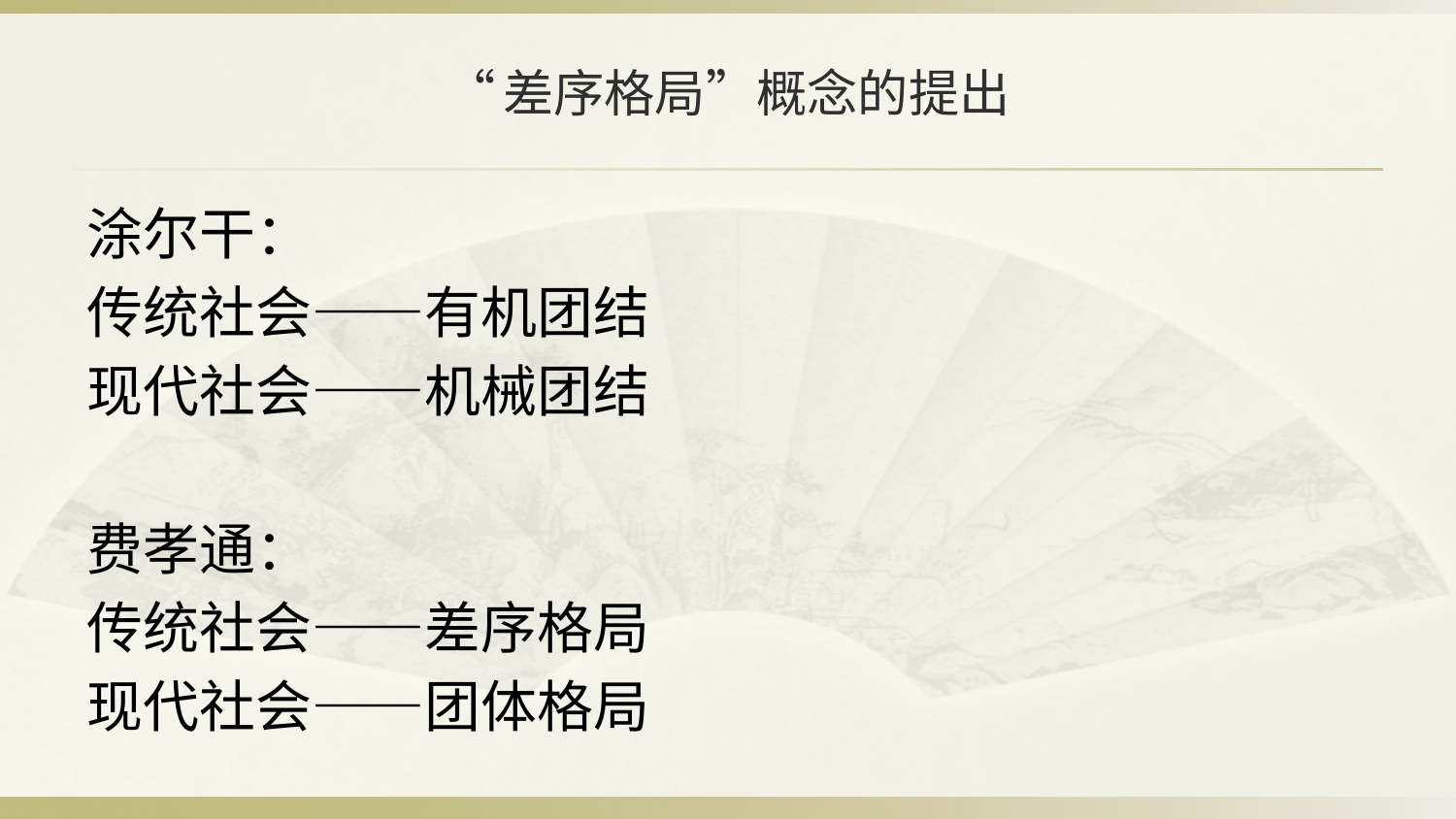

# “差序格局”概念的提出
涂尔干：
传统社会——有机团结
现代社会——机械团结

费孝通：
传统社会——差序格局
现代社会——团体格局